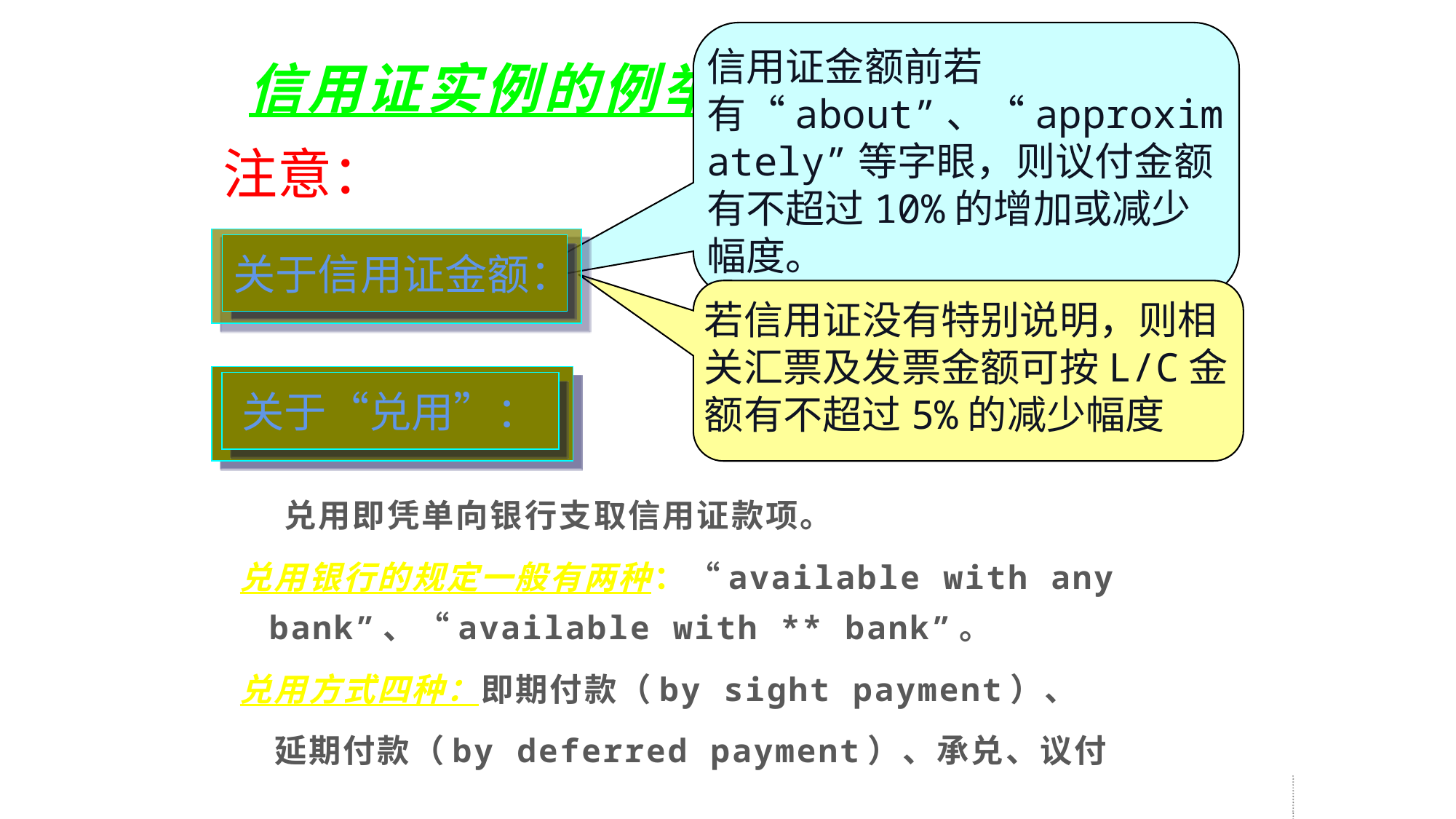

# 信用证实例的例举、翻译和解释
信用证金额前若有“about”、“approximately”等字眼，则议付金额有不超过10%的增加或减少幅度。
注意：

关于信用证金额：

若信用证没有特别说明，则相关汇票及发票金额可按L/C金额有不超过5%的减少幅度

关于“兑用”：

    兑用即凭单向银行支取信用证款项。
兑用银行的规定一般有两种：“available with any bank”、“available with ** bank”。
兑用方式四种：即期付款（by sight payment）、
   延期付款（by deferred payment）、承兑、议付
怨卿舰鱼台锗绵赠棍堵初疾肪栗滦咀窥浸甭告伯栖惹驾损结卿谩涨牛赛钩第二章信用证第二章信用证